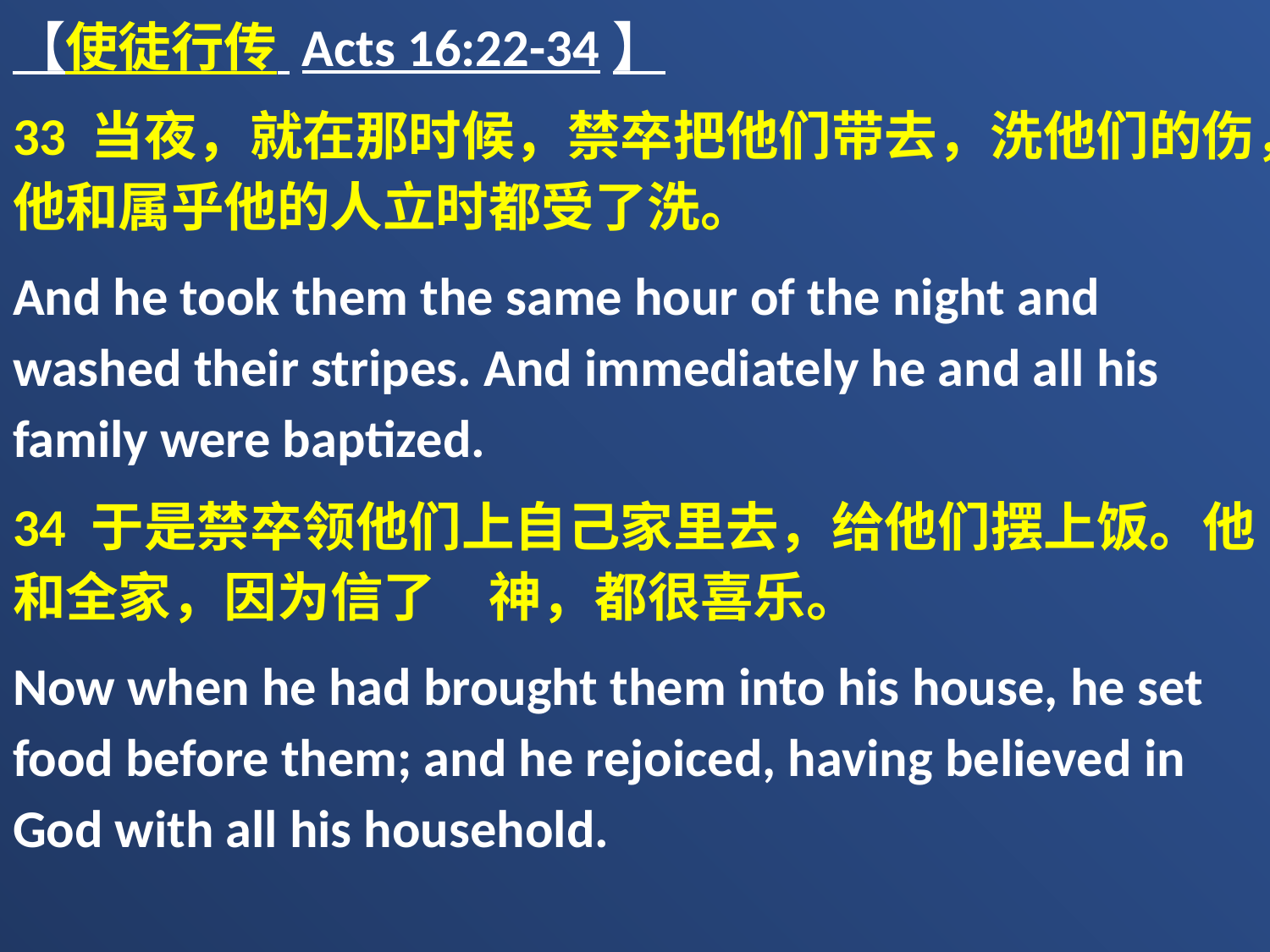

【使徒行传 Acts 16:22-34】
33 当夜，就在那时候，禁卒把他们带去，洗他们的伤，他和属乎他的人立时都受了洗。
And he took them the same hour of the night and washed their stripes. And immediately he and all his family were baptized.
34 于是禁卒领他们上自己家里去，给他们摆上饭。他和全家，因为信了　神，都很喜乐。
Now when he had brought them into his house, he set food before them; and he rejoiced, having believed in God with all his household.